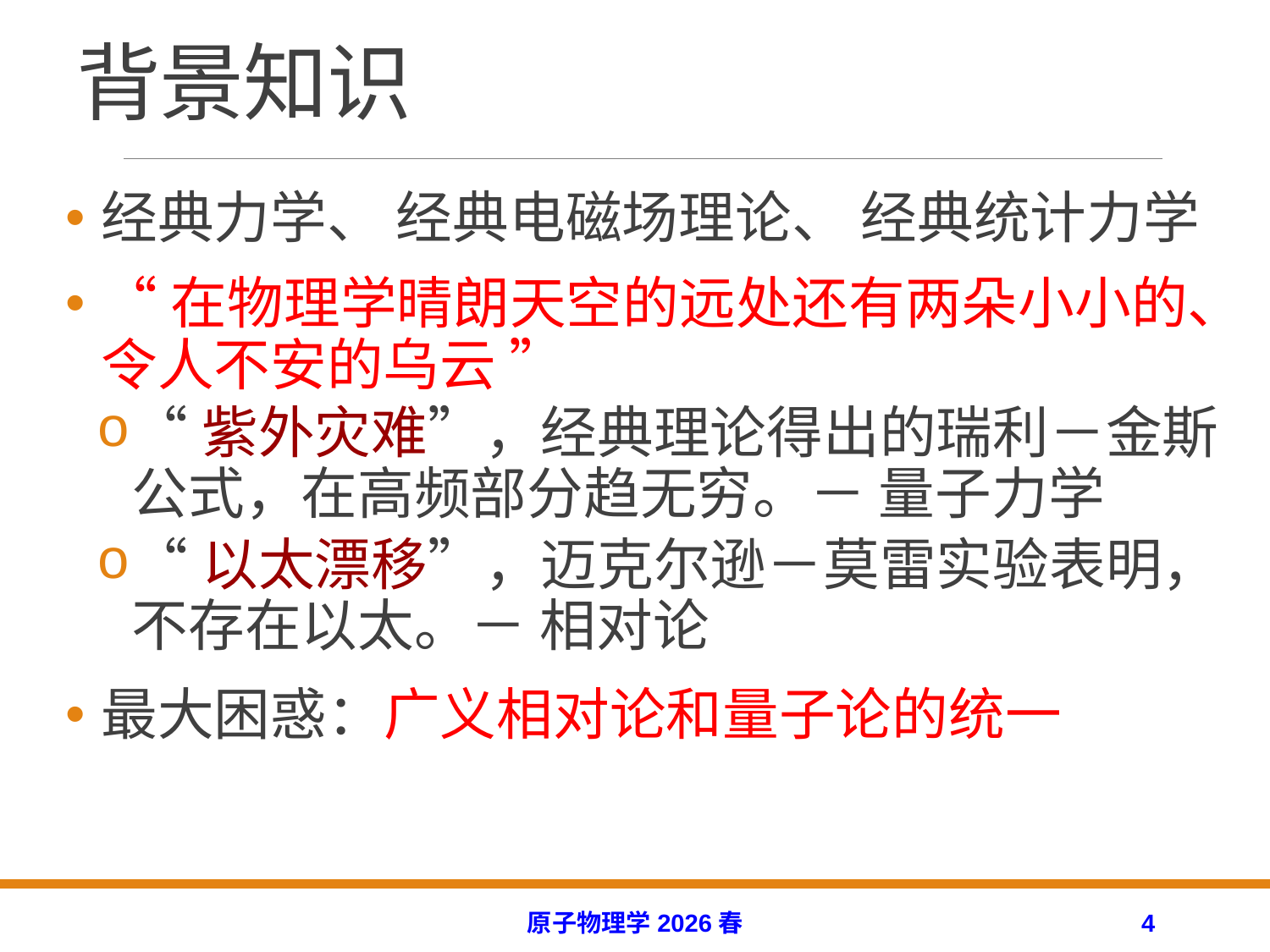

# 背景知识
经典力学、 经典电磁场理论、 经典统计力学
“在物理学晴朗天空的远处还有两朵小小的、令人不安的乌云 ”
“紫外灾难”，经典理论得出的瑞利－金斯公式，在高频部分趋无穷。－ 量子力学
“以太漂移”，迈克尔逊－莫雷实验表明，不存在以太。－ 相对论
最大困惑：广义相对论和量子论的统一
原子物理学2026春
4